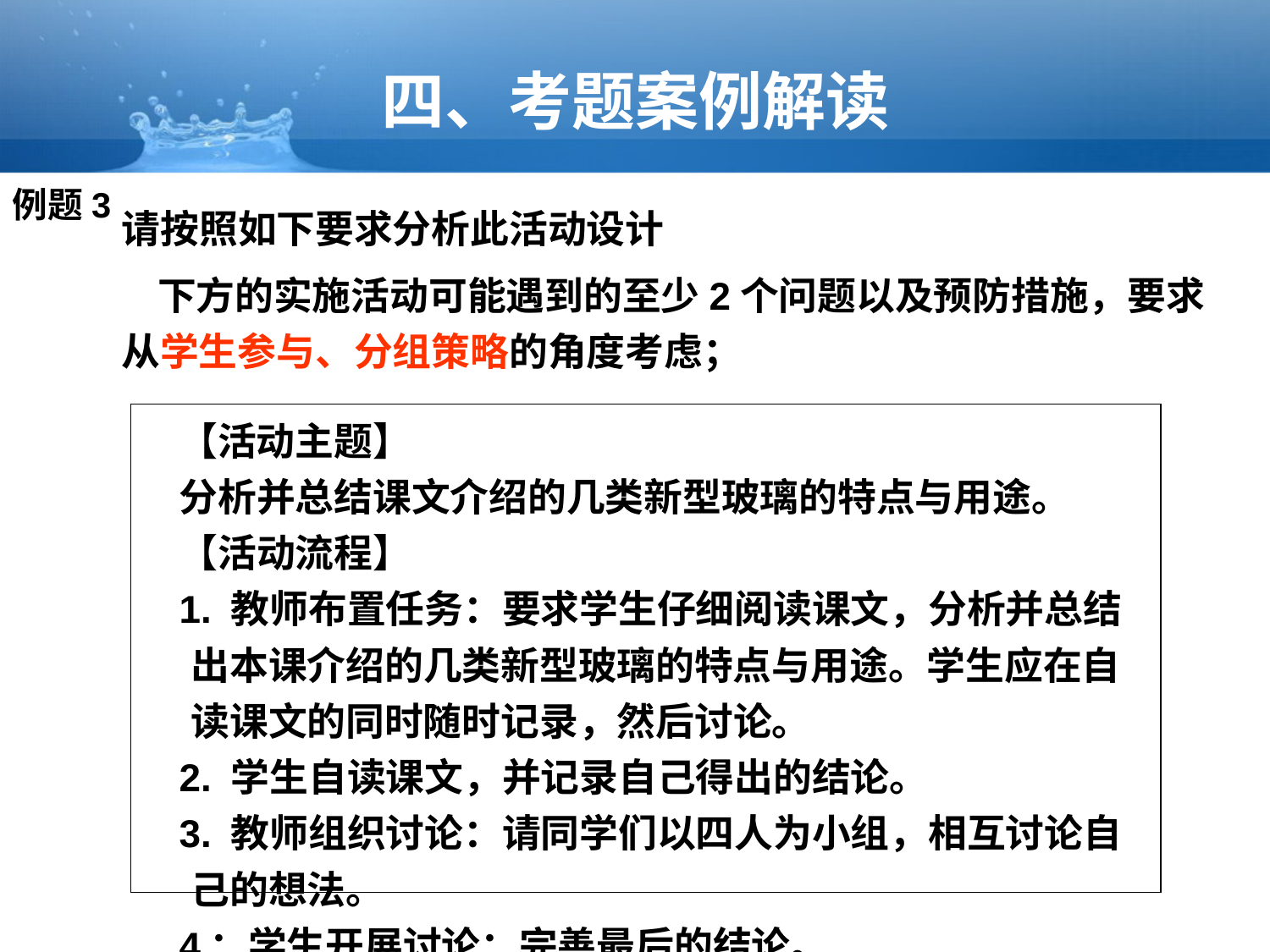

四、考题案例解读
例题3
请按照如下要求分析此活动设计
   下方的实施活动可能遇到的至少2个问题以及预防措施，要求从学生参与、分组策略的角度考虑；
| 【活动主题】 分析并总结课文介绍的几类新型玻璃的特点与用途。 【活动流程】 1. 教师布置任务：要求学生仔细阅读课文，分析并总结出本课介绍的几类新型玻璃的特点与用途。学生应在自读课文的同时随时记录，然后讨论。 2. 学生自读课文，并记录自己得出的结论。 3. 教师组织讨论：请同学们以四人为小组，相互讨论自己的想法。 4：学生开展讨论：完善最后的结论。 |
| --- |